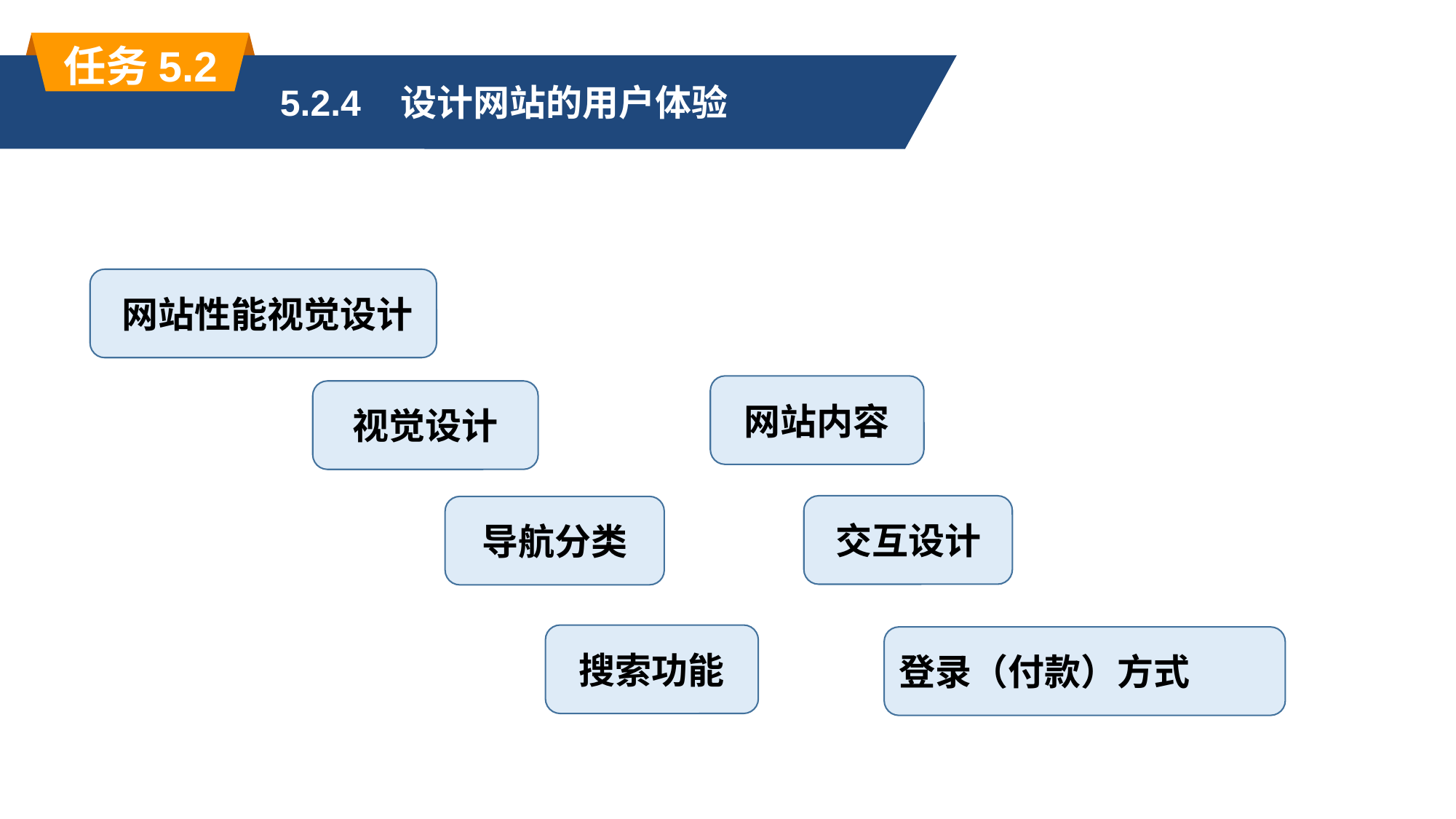

任务5.2

5.2.4   设计网站的用户体验
 网站性能视觉设计
网站内容
视觉设计
交互设计
导航分类
搜索功能
登录（付款）方式